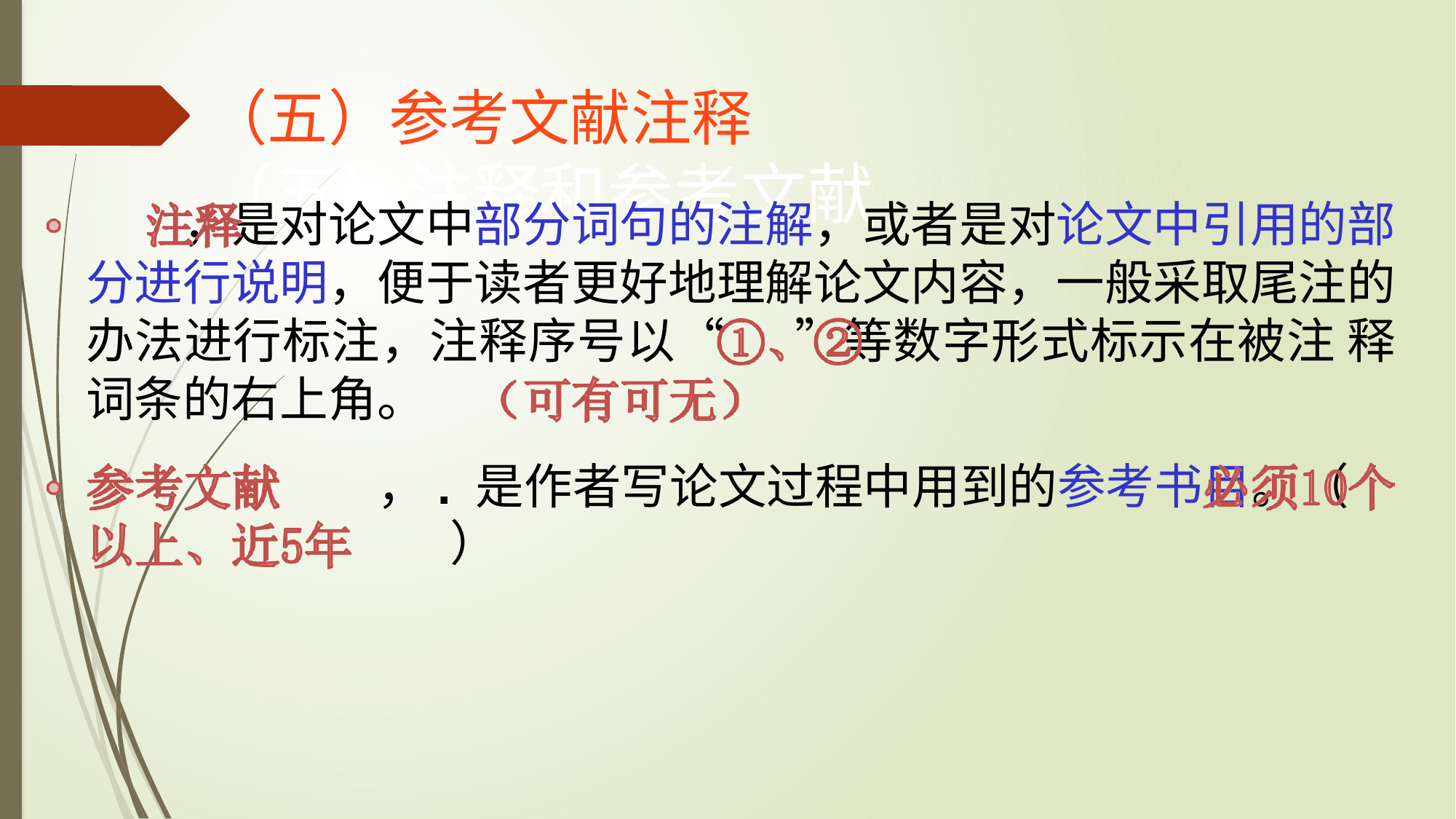

# （五）参考文献注释 （五）注释和参考文献
，是对论文中部分词句的注解，或者是对论文中引用的部 分进行说明，便于读者更好地理解论文内容，一般采取尾注的 办法进行标注，注释序号以“      ”等数字形式标示在被注 释词条的右上角。

，. 是作者写论文过程中用到的参考书目。（
）